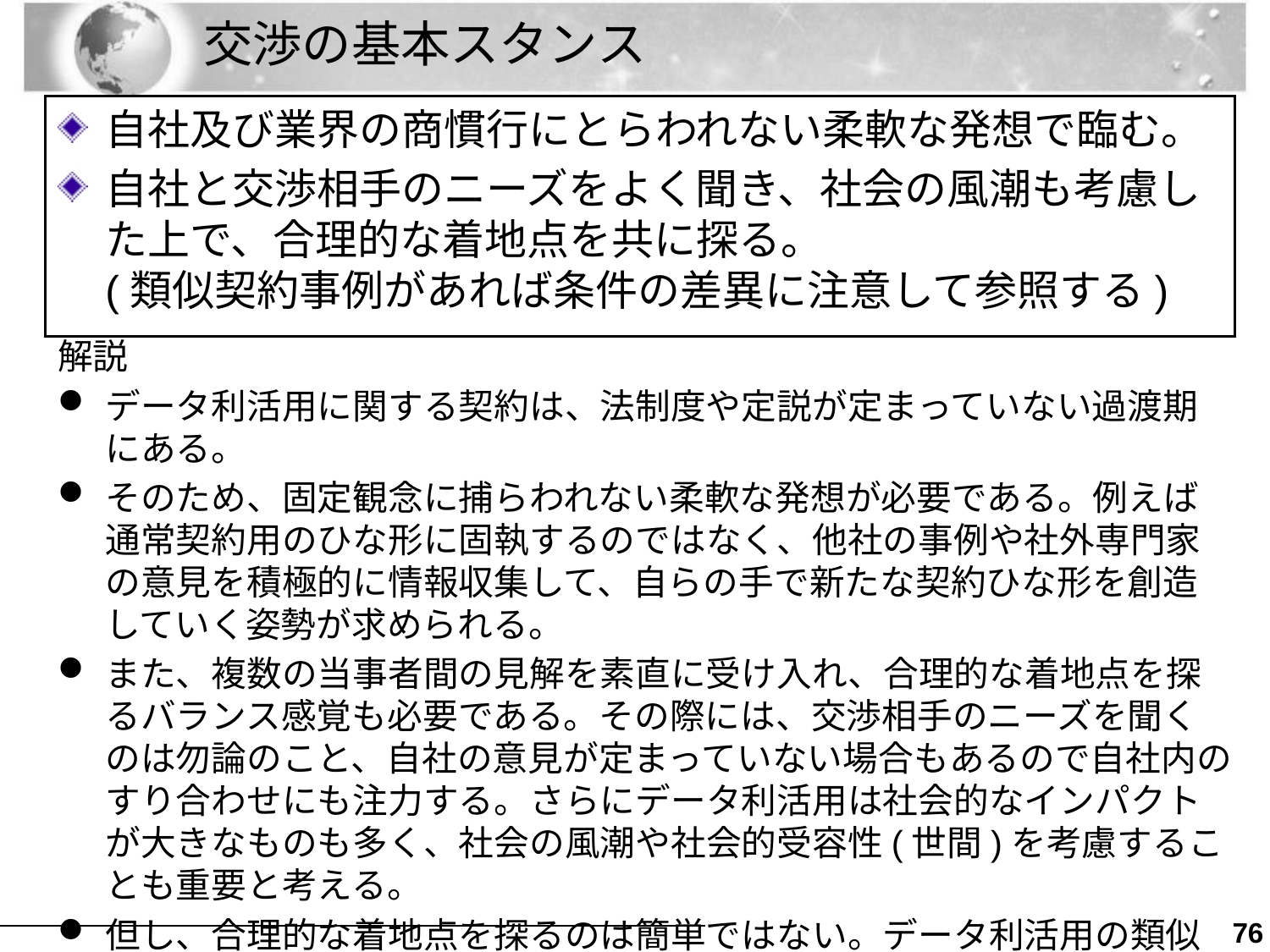

# 交渉の基本スタンス
自社及び業界の商慣行にとらわれない柔軟な発想で臨む。
自社と交渉相手のニーズをよく聞き、社会の風潮も考慮した上で、合理的な着地点を共に探る。
(類似契約事例があれば条件の差異に注意して参照する)
解説
データ利活用に関する契約は、法制度や定説が定まっていない過渡期にある。
そのため、固定観念に捕らわれない柔軟な発想が必要である。例えば通常契約用のひな形に固執するのではなく、他社の事例や社外専門家の意見を積極的に情報収集して、自らの手で新たな契約ひな形を創造していく姿勢が求められる。
また、複数の当事者間の見解を素直に受け入れ、合理的な着地点を探るバランス感覚も必要である。その際には、交渉相手のニーズを聞くのは勿論のこと、自社の意見が定まっていない場合もあるので自社内のすり合わせにも注力する。さらにデータ利活用は社会的なインパクトが大きなものも多く、社会の風潮や社会的受容性(世間)を考慮することも重要と考える。
但し、合理的な着地点を探るのは簡単ではない。データ利活用の類似契約事例があれば、条件(知財取扱いに与える影響因子)の差異に注意して適宜参照(変更)するアプローチも有効である。
76